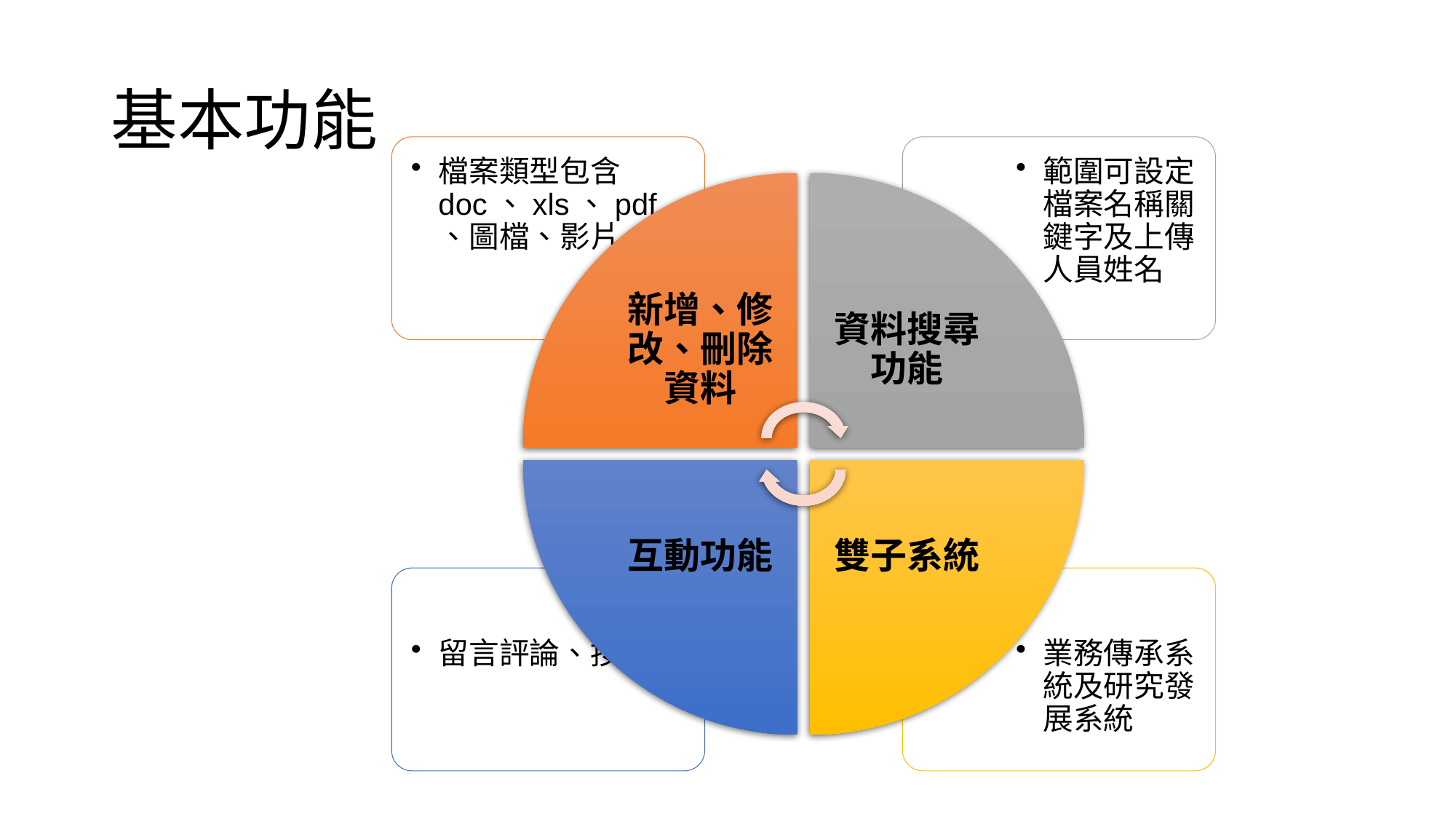

# 基本功能
業務傳承系統及研究發展系統
留言評論、按讚
範圍可設定檔案名稱關鍵字及上傳人員姓名
檔案類型包含doc、xls、pdf、圖檔、影片
新增、修改、刪除資料
資料搜尋功能
雙子系統
互動功能